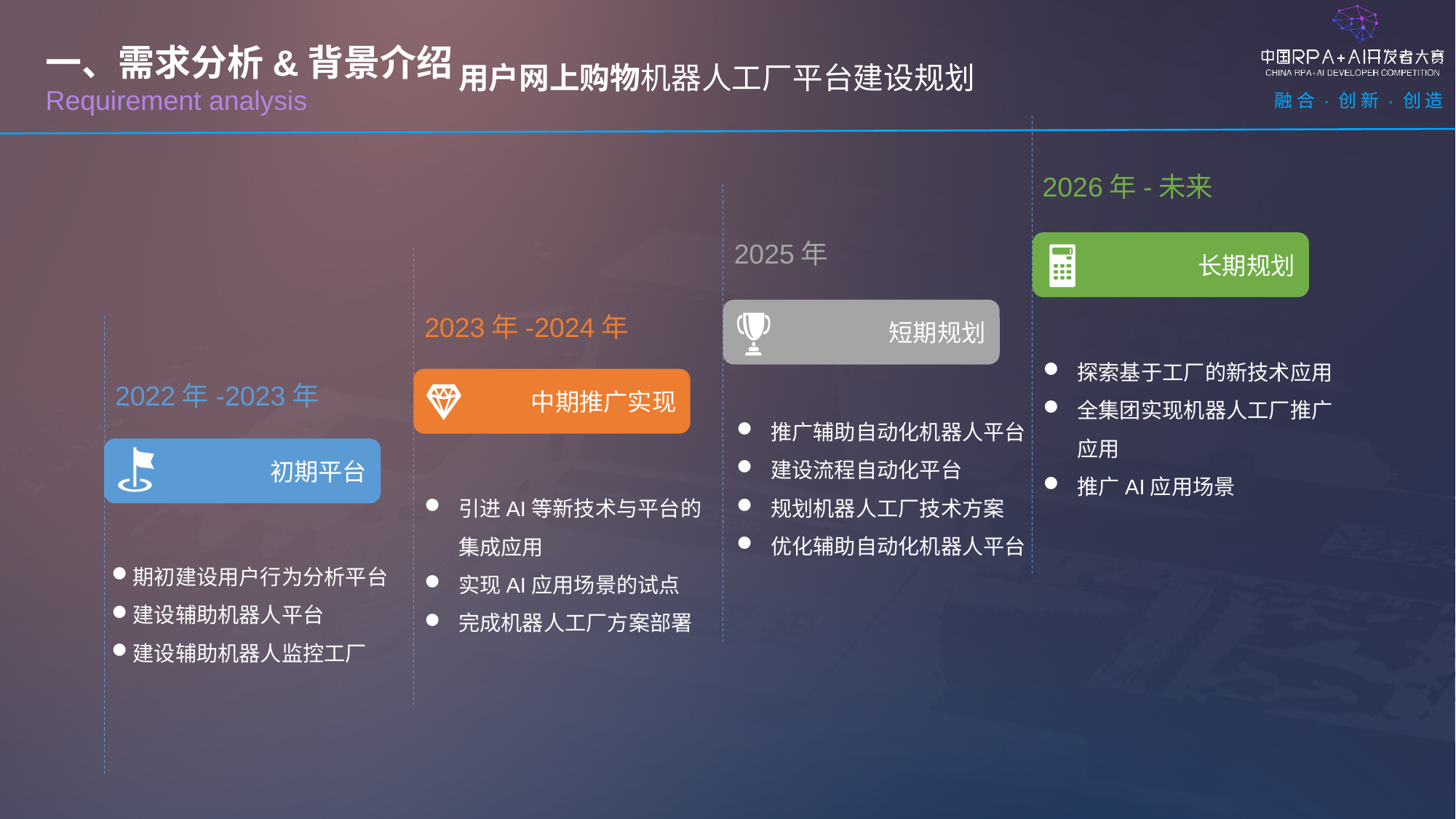

一、需求分析&背景介绍
Requirement analysis
用户网上购物机器人工厂平台建设规划
2026年-未来
2025年
长期规划

短期规划

2023年-2024年
探索基于工厂的新技术应用
全集团实现机器人工厂推广应用
推广AI应用场景
中期推广实现

2022年-2023年
推广辅助自动化机器人平台
建设流程自动化平台
规划机器人工厂技术方案
优化辅助自动化机器人平台
初期平台

引进AI等新技术与平台的集成应用
实现AI应用场景的试点
完成机器人工厂方案部署
期初建设用户行为分析平台
建设辅助机器人平台
建设辅助机器人监控工厂